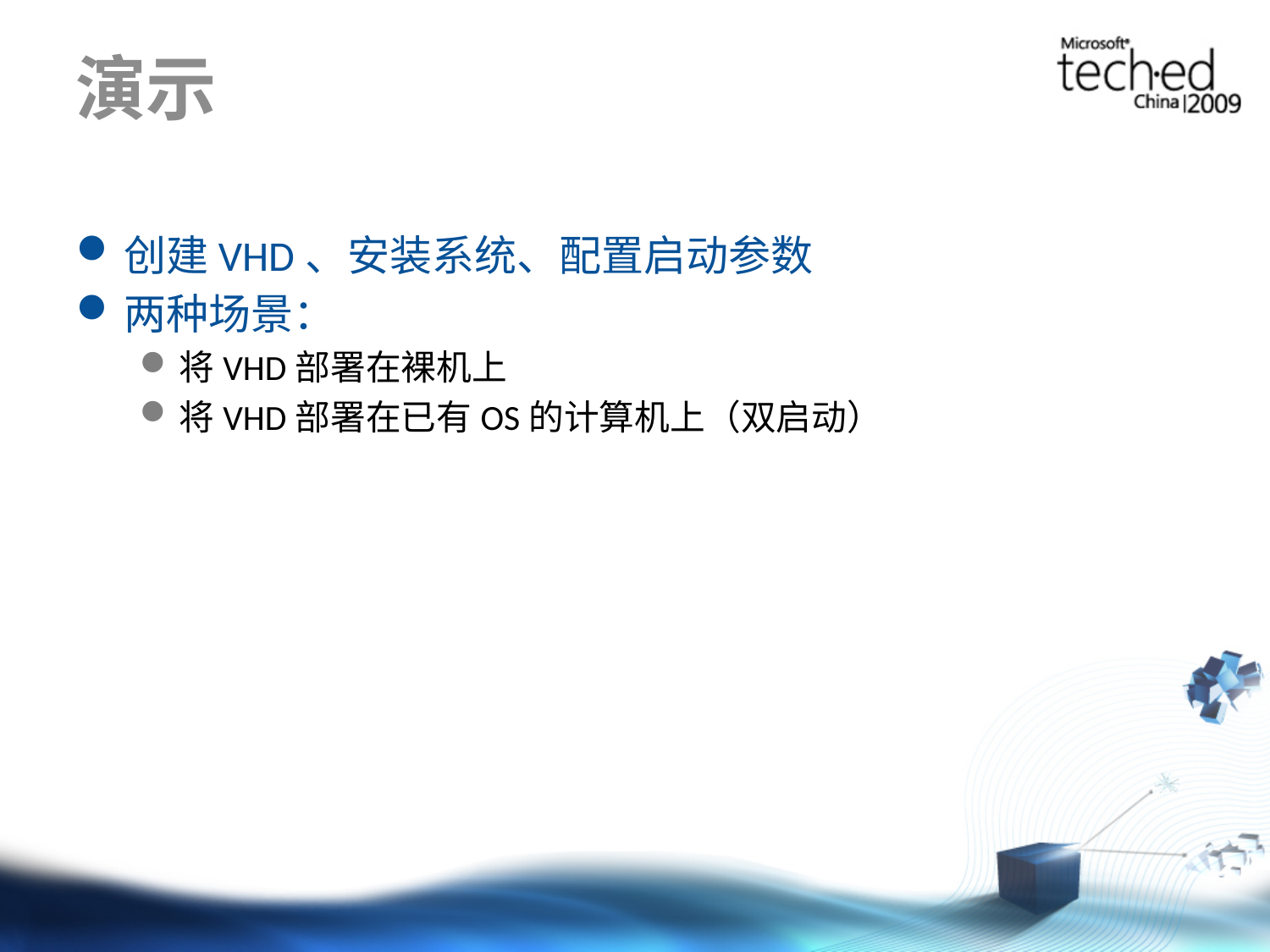

# 演示
创建VHD、安装系统、配置启动参数
两种场景：
将VHD部署在裸机上
将VHD部署在已有OS的计算机上（双启动）